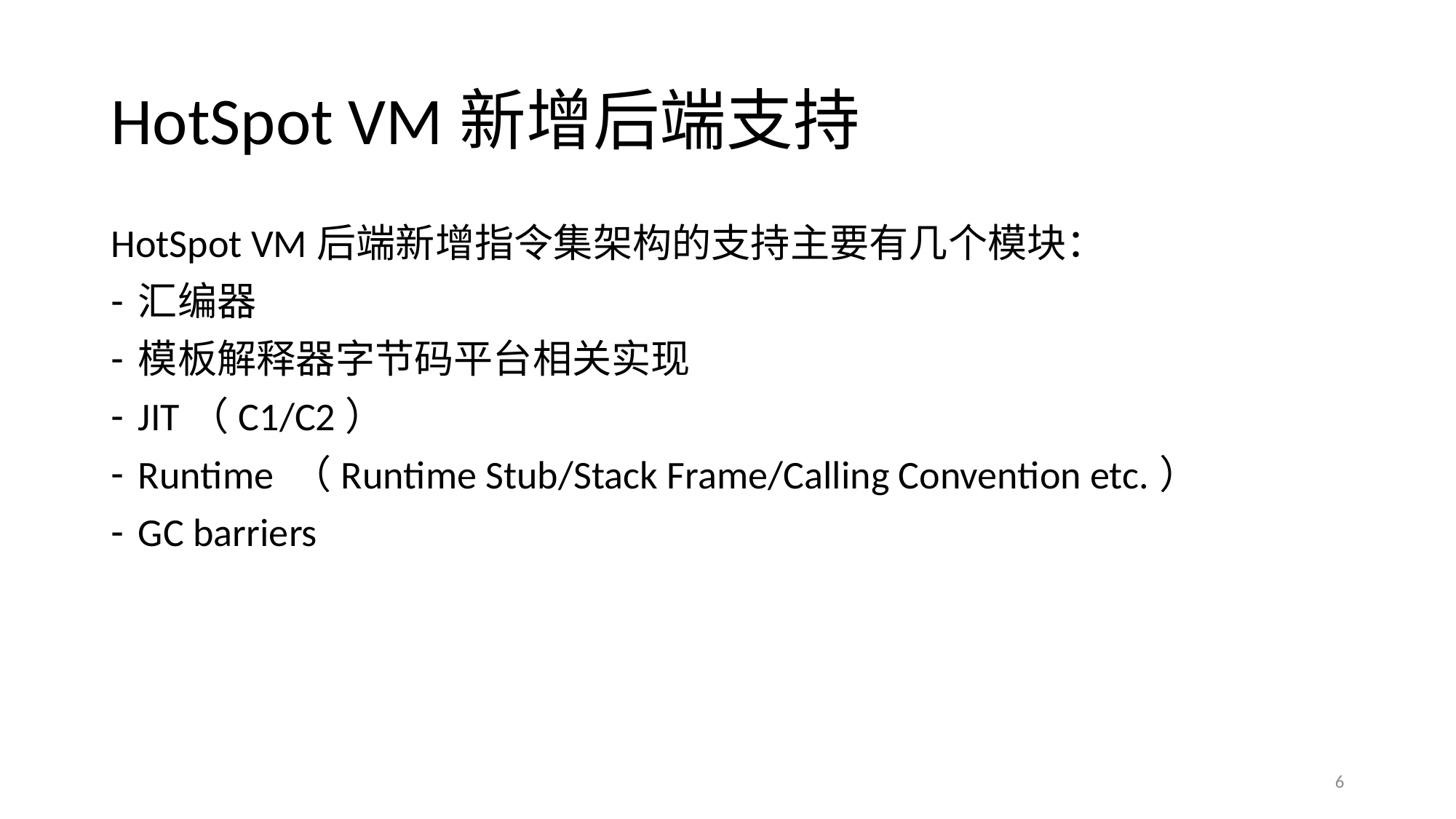

# HotSpot VM新增后端支持
HotSpot VM后端新增指令集架构的支持主要有几个模块：
汇编器
模板解释器字节码平台相关实现
JIT（C1/C2）
Runtime （Runtime Stub/Stack Frame/Calling Convention etc.）
GC barriers

6